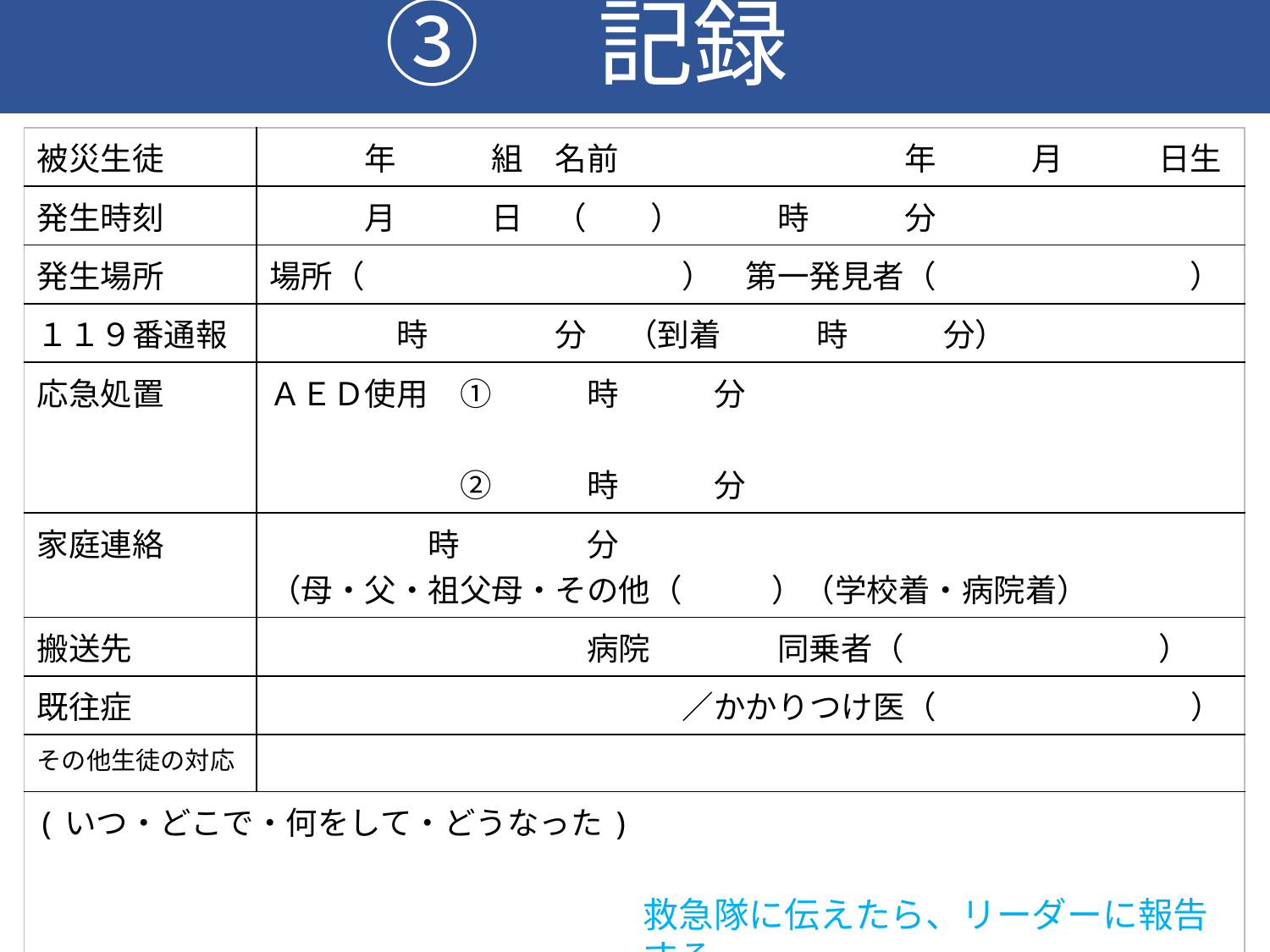

③　記録
| 被災生徒 | 年　　　組　名前　　　　　　　　　年　　　月　　　日生 |
| --- | --- |
| 発生時刻 | 月　　　日　（　　）　　　時　　　分 |
| 発生場所 | 場所（　　　　　　　　　　）　第一発見者（　　　　　　　　） |
| １１９番通報 | 時　　　　分 　（到着　　　時　　　分） |
| 応急処置 | ＡＥＤ使用　①　　　時　　　分　 　　　　　 　　　　　　②　　　時　　　分 |
| 家庭連絡 | 時　　　　分　 （母・父・祖父母・その他（　 ）（学校着・病院着） |
| 搬送先 | 病院　　　　同乗者（　　　　　　　　） |
| 既往症 | ／かかりつけ医（　　　　　　　　） |
| その他生徒の対応 |  |
| (いつ・どこで・何をして・どうなった) |  |
救急隊に伝えたら、リーダーに報告する